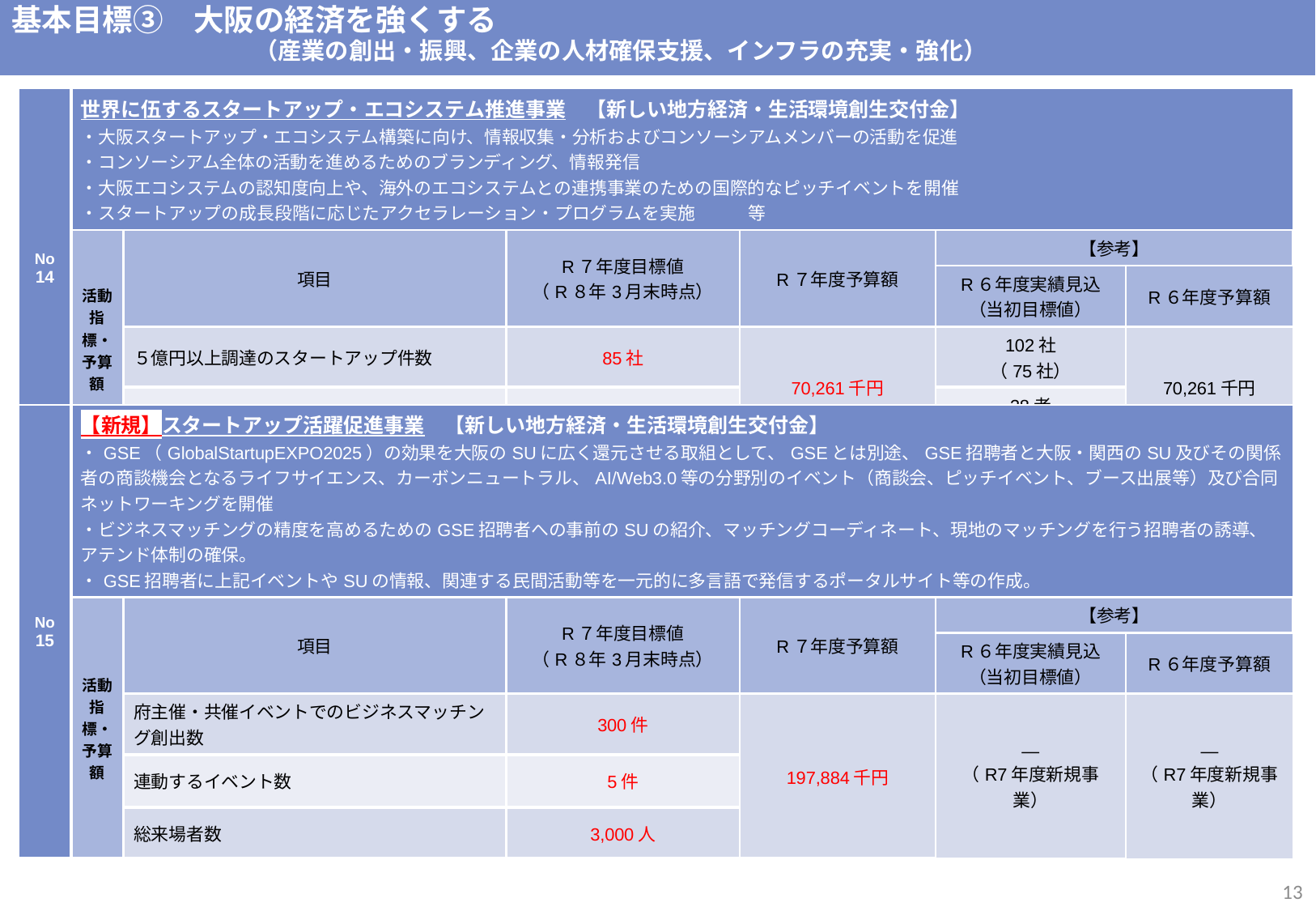

基本目標③　大阪の経済を強くする
　　　　　　　　　　　　（産業の創出・振興、企業の人材確保支援、インフラの充実・強化）
| No 14 | 世界に伍するスタートアップ・エコシステム推進事業　【新しい地方経済・生活環境創生交付金】 ・大阪スタートアップ・エコシステム構築に向け、情報収集・分析およびコンソーシアムメンバーの活動を促進 ・コンソーシアム全体の活動を進めるためのブランディング、情報発信 ・大阪エコシステムの認知度向上や、海外のエコシステムとの連携事業のための国際的なピッチイベントを開催 ・スタートアップの成長段階に応じたアクセラレーション・プログラムを実施　　　等 |  |  |  |  |  |
| --- | --- | --- | --- | --- | --- | --- |
|  | 活動指標・予算額 | 項目 | R７年度目標値 （R８年3月末時点） | R７年度予算額 | 【参考】 | 予算執行額 （予算額） |
|  |  |  | R6年度目標値 （令和6年3月末時点） | 令和6年度予算額 | R６年度実績見込 （当初目標値） | R６年度予算額 |
|  |  | ５億円以上調達のスタートアップ件数 | 85社 | 70,261千円 | 102社 （75社） | 70,261千円 |
|  |  | スタートアップビザ活用数 | 39者 | ○○○○○○千円 | 38者 （30者） |  |
| No 15 | 【新規】スタートアップ活躍促進事業　【新しい地方経済・生活環境創生交付金】 ・GSE（GlobalStartupEXPO2025）の効果を大阪のSUに広く還元させる取組として、GSEとは別途、GSE招聘者と大阪・関西のSU及びその関係者の商談機会となるライフサイエンス、カーボンニュートラル、AI/Web3.0等の分野別のイベント（商談会、ピッチイベント、ブース出展等）及び合同ネットワーキングを開催 ・ビジネスマッチングの精度を高めるためのGSE招聘者への事前のSUの紹介、マッチングコーディネート、現地のマッチングを行う招聘者の誘導、アテンド体制の確保。 ・GSE招聘者に上記イベントやSUの情報、関連する民間活動等を一元的に多言語で発信するポータルサイト等の作成。 |  |  |  |  |  |
| --- | --- | --- | --- | --- | --- | --- |
|  | 活動指標・予算額 | 項目 | R７年度目標値 （R８年3月末時点） | R７年度予算額 | 【参考】 | 予算執行額 （予算額） |
|  |  |  | R6年度目標値 （令和6年3月末時点） | 令和6年度予算額 | R６年度実績見込 （当初目標値） | R６年度予算額 |
|  |  | 府主催・共催イベントでのビジネスマッチング創出数 | 300件 | 197,884千円 | ― （R7年度新規事業） | ― （R7年度新規事業） |
|  |  | 連動するイベント数 | 5件 | ○○○○○○千円 |  |  |
|  |  | 総来場者数 | 3,000人 |  |  |  |
13